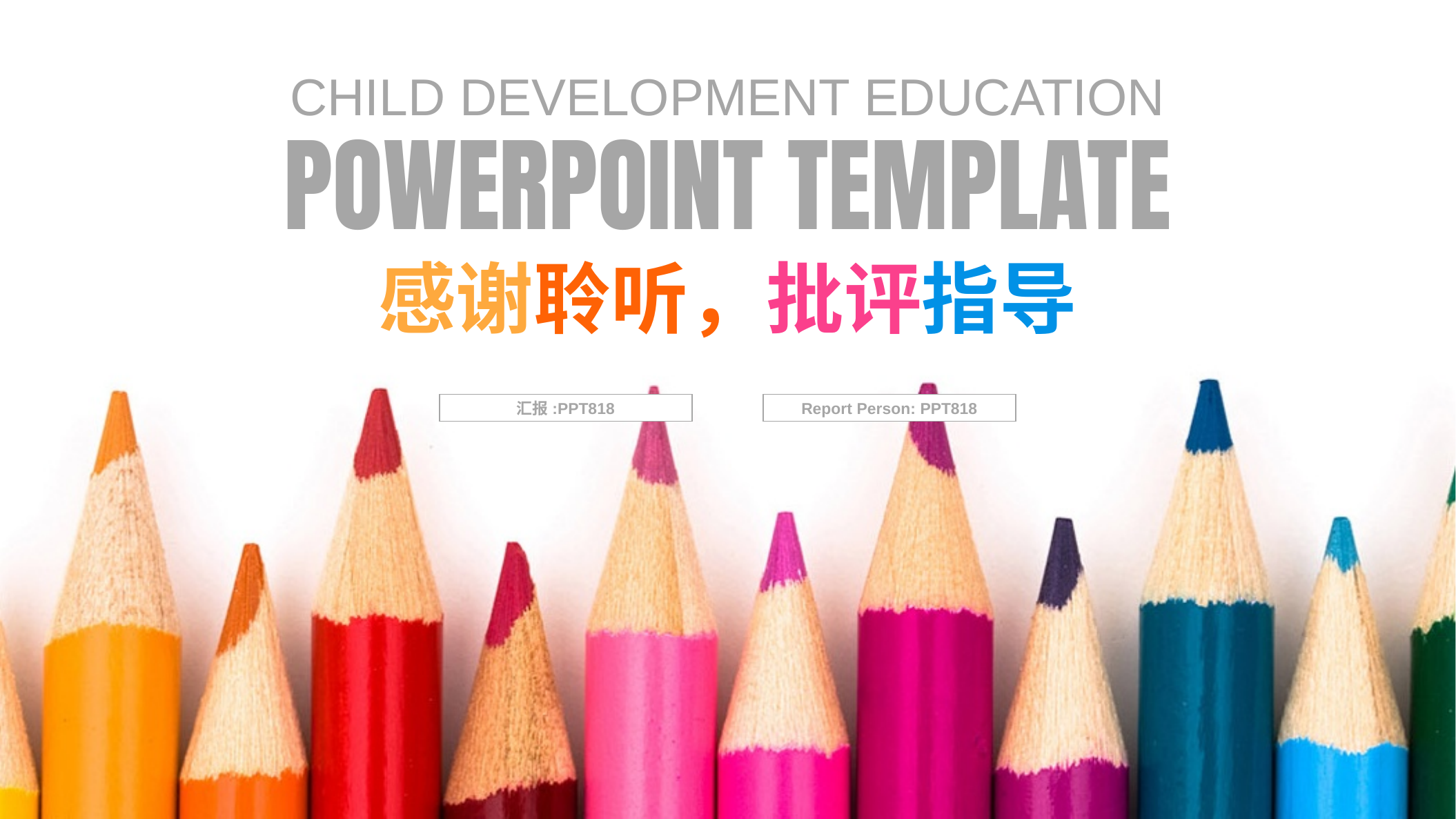

Child development education powerpoint template
感谢聆听，批评指导
汇报:PPT818
Report Person: PPT818